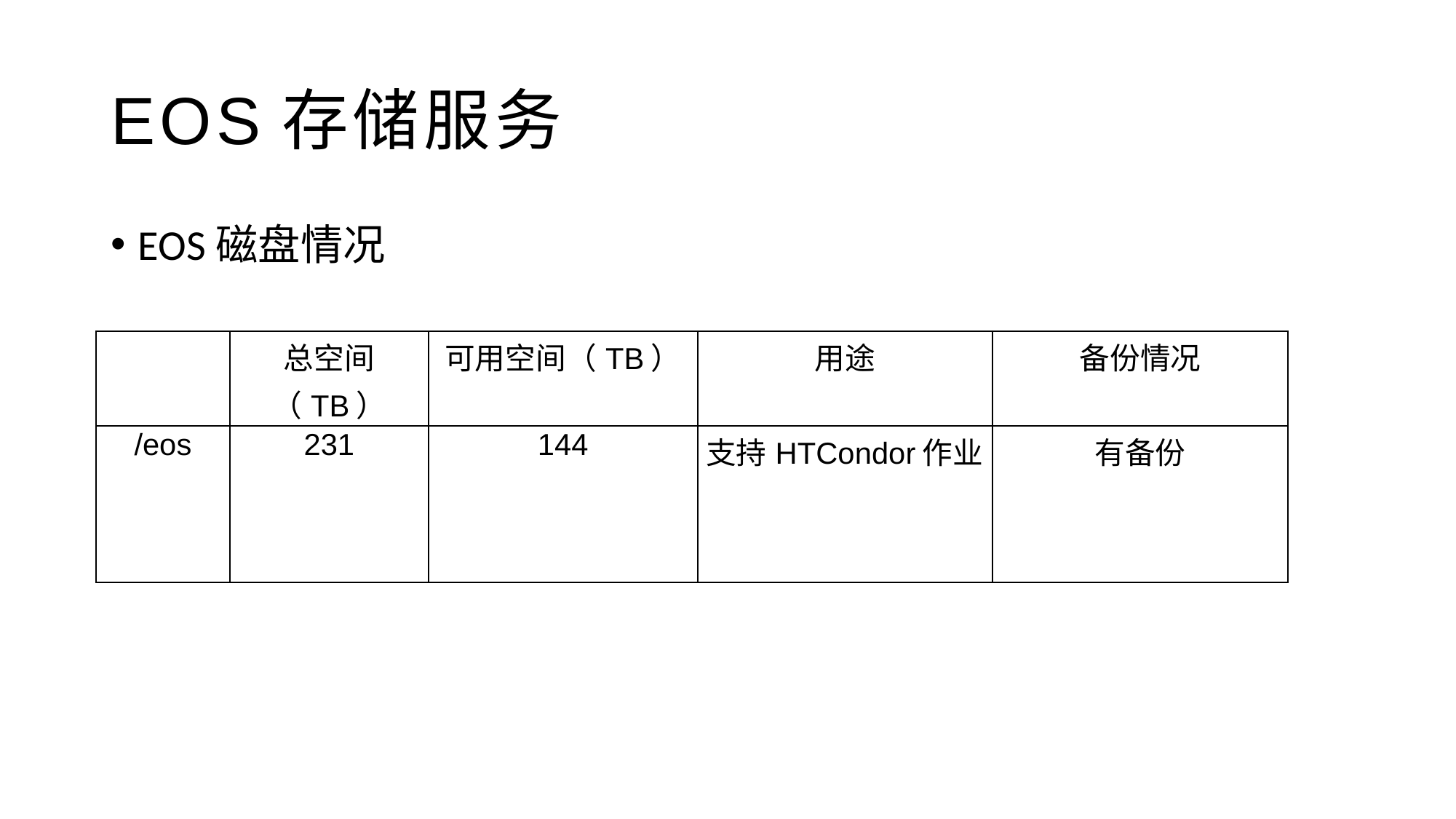

# EOS存储服务
EOS磁盘情况

|  | 总空间（TB） | 可用空间（TB） | 用途 | 备份情况 |
| --- | --- | --- | --- | --- |
| /eos | 231 | 144 | 支持HTCondor作业 | 有备份 |